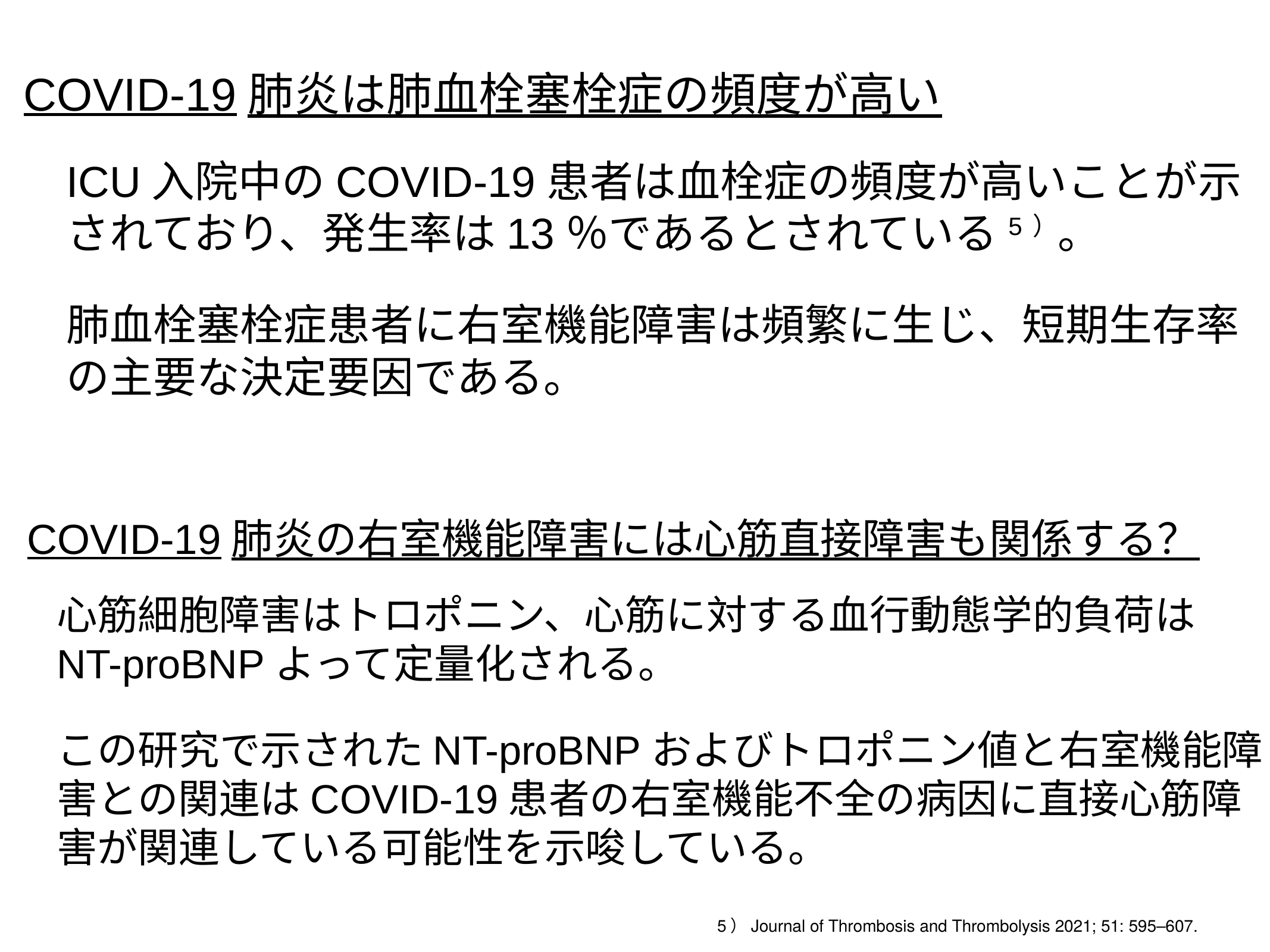

COVID-19肺炎は肺血栓塞栓症の頻度が高い
ICU入院中のCOVID-19患者は血栓症の頻度が高いことが示されており、発生率は13％であるとされている5）。
肺血栓塞栓症患者に右室機能障害は頻繁に生じ、短期生存率の主要な決定要因である。
COVID-19肺炎の右室機能障害には心筋直接障害も関係する？
心筋細胞障害はトロポニン、心筋に対する血行動態学的負荷はNT-proBNPよって定量化される。
この研究で示されたNT-proBNPおよびトロポニン値と右室機能障害との関連はCOVID-19患者の右室機能不全の病因に直接心筋障害が関連している可能性を示唆している。
5）Journal of Thrombosis and Thrombolysis 2021; 51: 595–607.